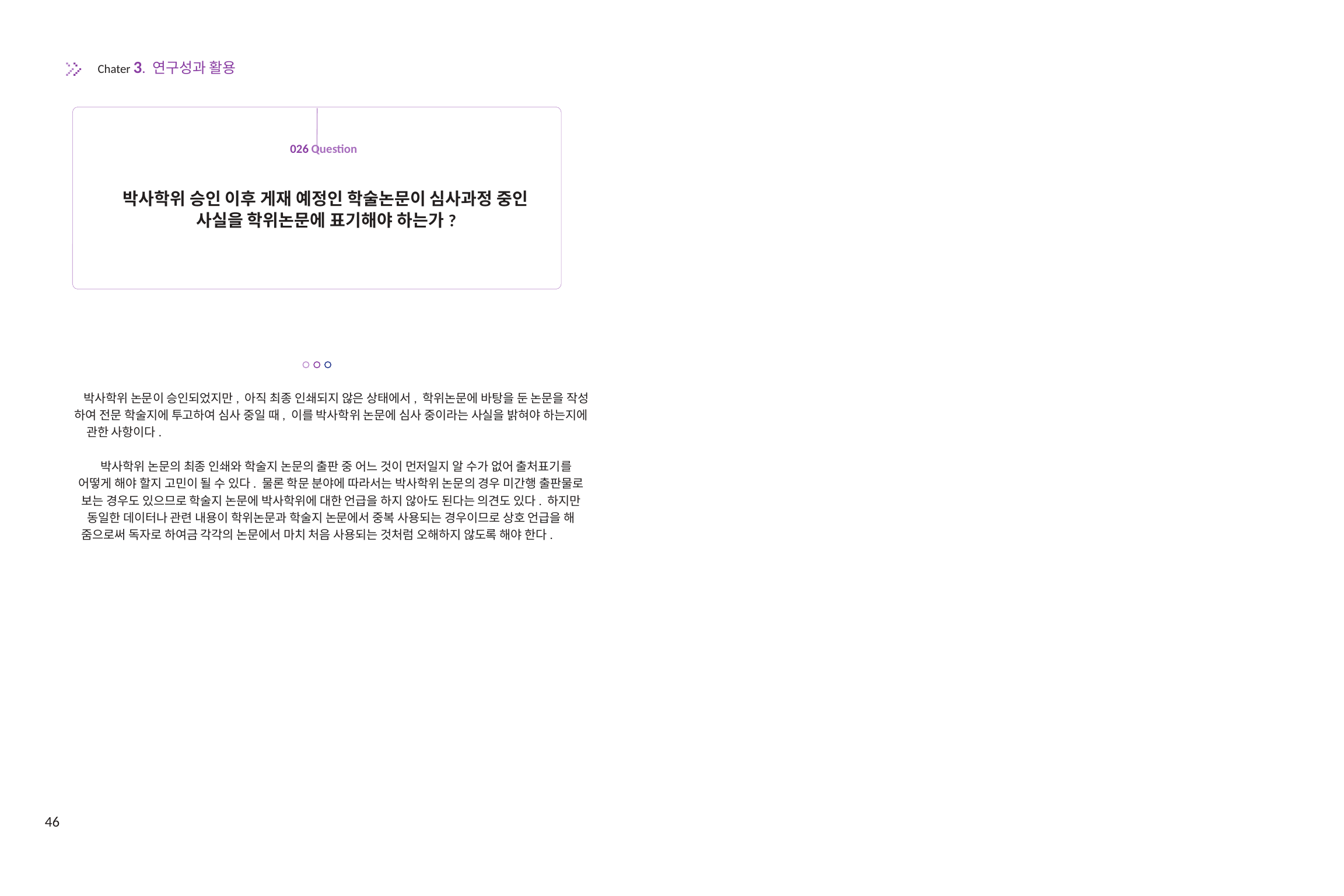

Chater 3. 연구성과 활용

026 Question

박사학위 승인 이후 게재 예정인 학술논문이 심사과정 중인
사실을 학위논문에 표기해야 하는가?

박사학위 논문이 승인되었지만, 아직 최종 인쇄되지 않은 상태에서, 학위논문에 바탕을 둔 논문을 작성
하여 전문 학술지에 투고하여 심사 중일 때, 이를 박사학위 논문에 심사 중이라는 사실을 밝혀야 하는지에
관한 사항이다.
박사학위 논문의 최종 인쇄와 학술지 논문의 출판 중 어느 것이 먼저일지 알 수가 없어 출처표기를
어떻게 해야 할지 고민이 될 수 있다. 물론 학문 분야에 따라서는 박사학위 논문의 경우 미간행 출판물로
보는 경우도 있으므로 학술지 논문에 박사학위에 대한 언급을 하지 않아도 된다는 의견도 있다. 하지만
동일한 데이터나 관련 내용이 학위논문과 학술지 논문에서 중복 사용되는 경우이므로 상호 언급을 해
줌으로써 독자로 하여금 각각의 논문에서 마치 처음 사용되는 것처럼 오해하지 않도록 해야 한다.
46